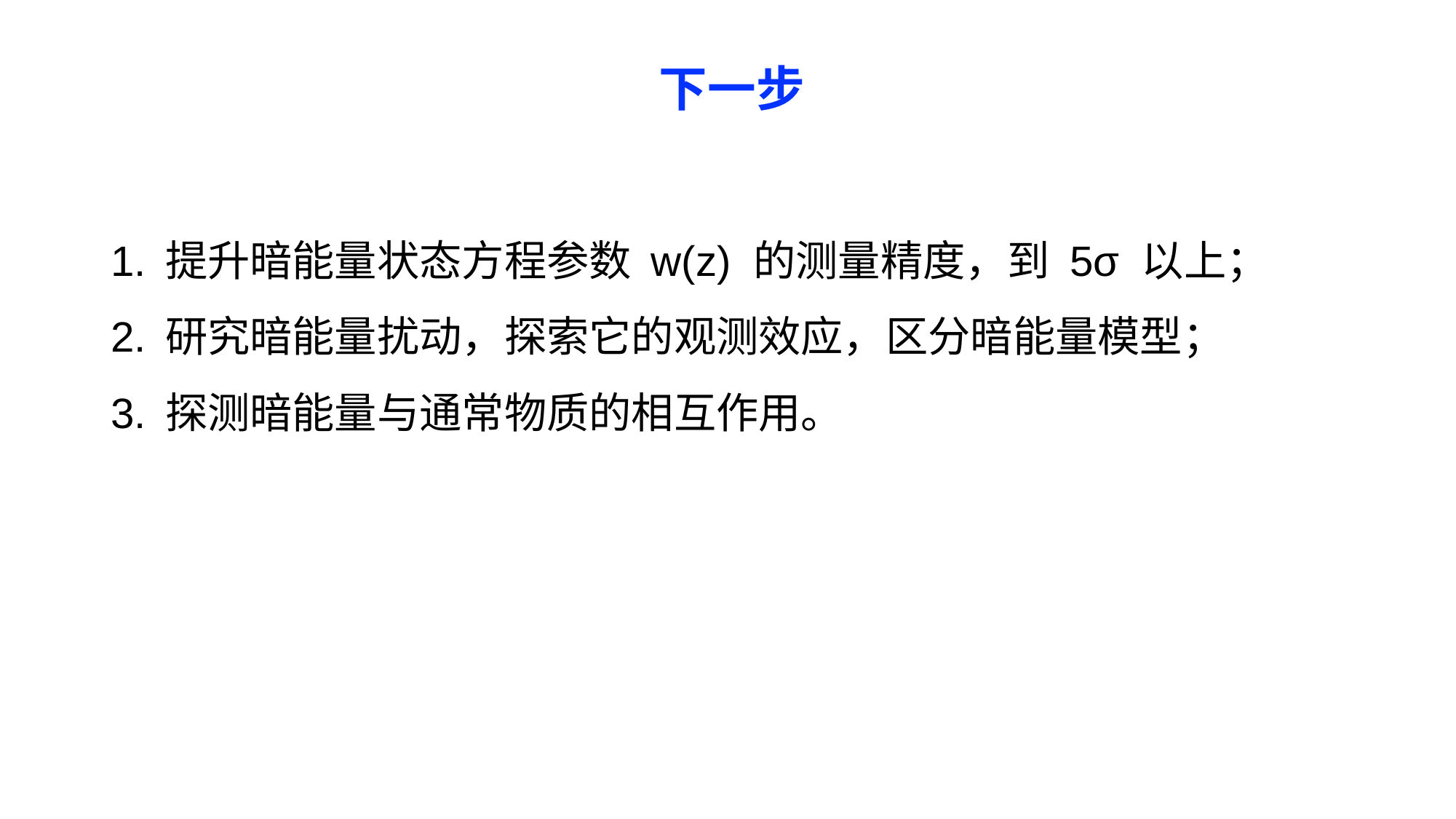

下一步
提升暗能量状态方程参数 w(z) 的测量精度，到 5σ 以上；
研究暗能量扰动，探索它的观测效应，区分暗能量模型；
探测暗能量与通常物质的相互作用。